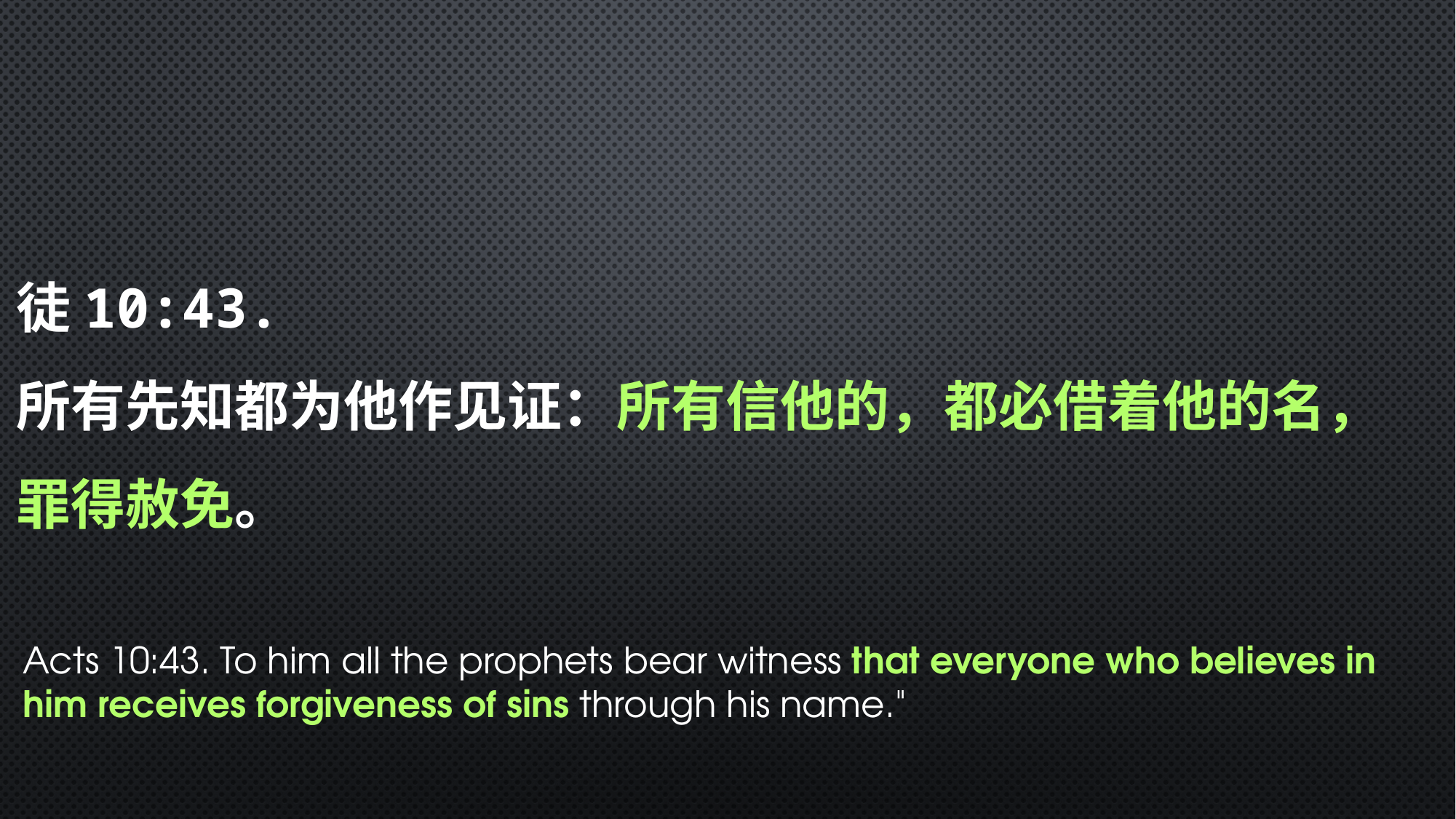

徒10:43.
所有先知都为他作见证：所有信他的，都必借着他的名，罪得赦免。
Acts 10:43. To him all the prophets bear witness that everyone who believes in him receives forgiveness of sins through his name."